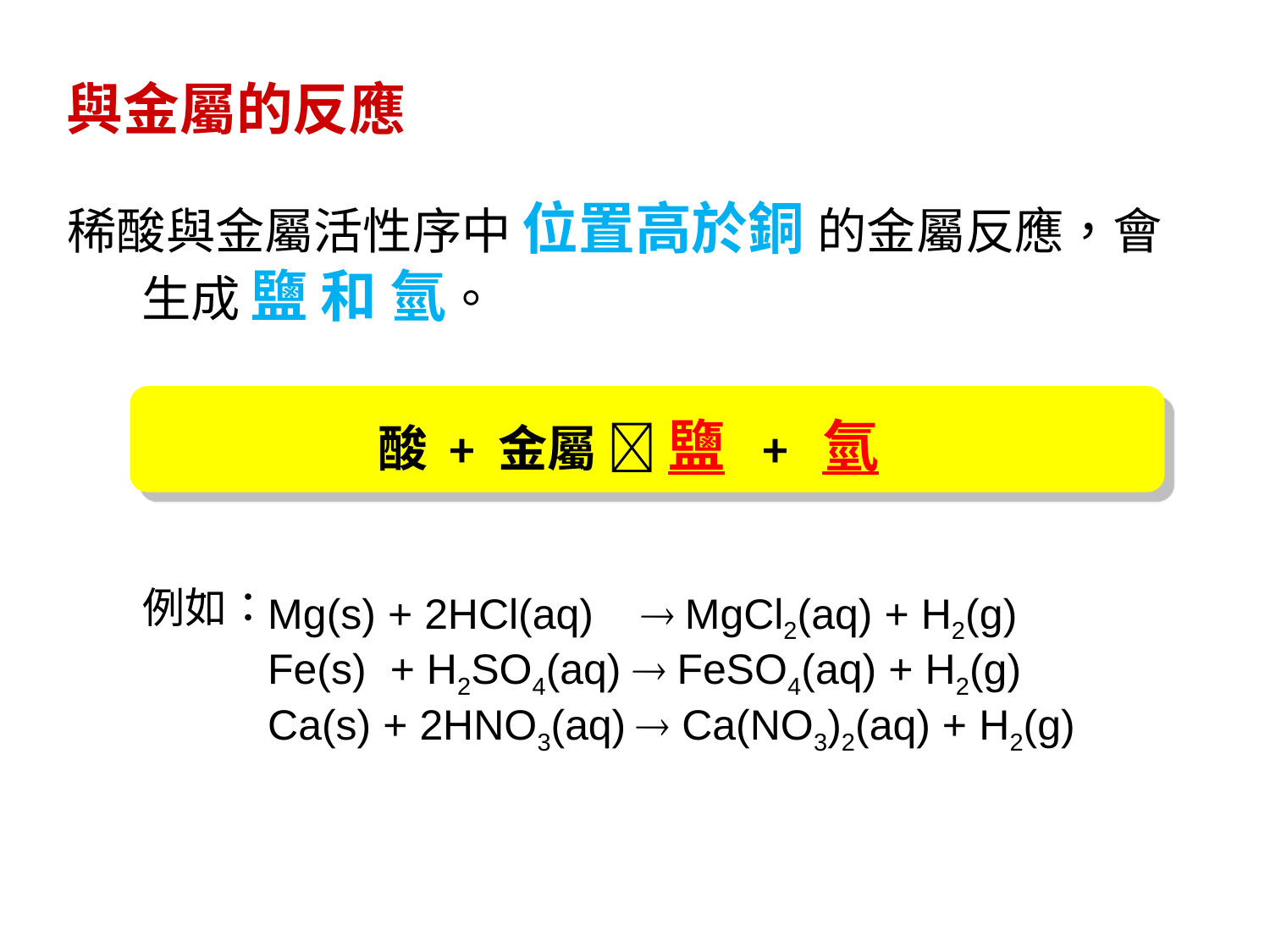

與金屬的反應
稀酸與金屬活性序中 位置高於銅 的金屬反應，會生成 鹽 和 氫。

酸 + 金屬 → 鹽  +  氫
例如：
Mg(s) + 2HCl(aq)    → MgCl2(aq) + H2(g)
Fe(s)  + H2SO4(aq) → FeSO4(aq) + H2(g)
Ca(s) + 2HNO3(aq) → Ca(NO3)2(aq) + H2(g)